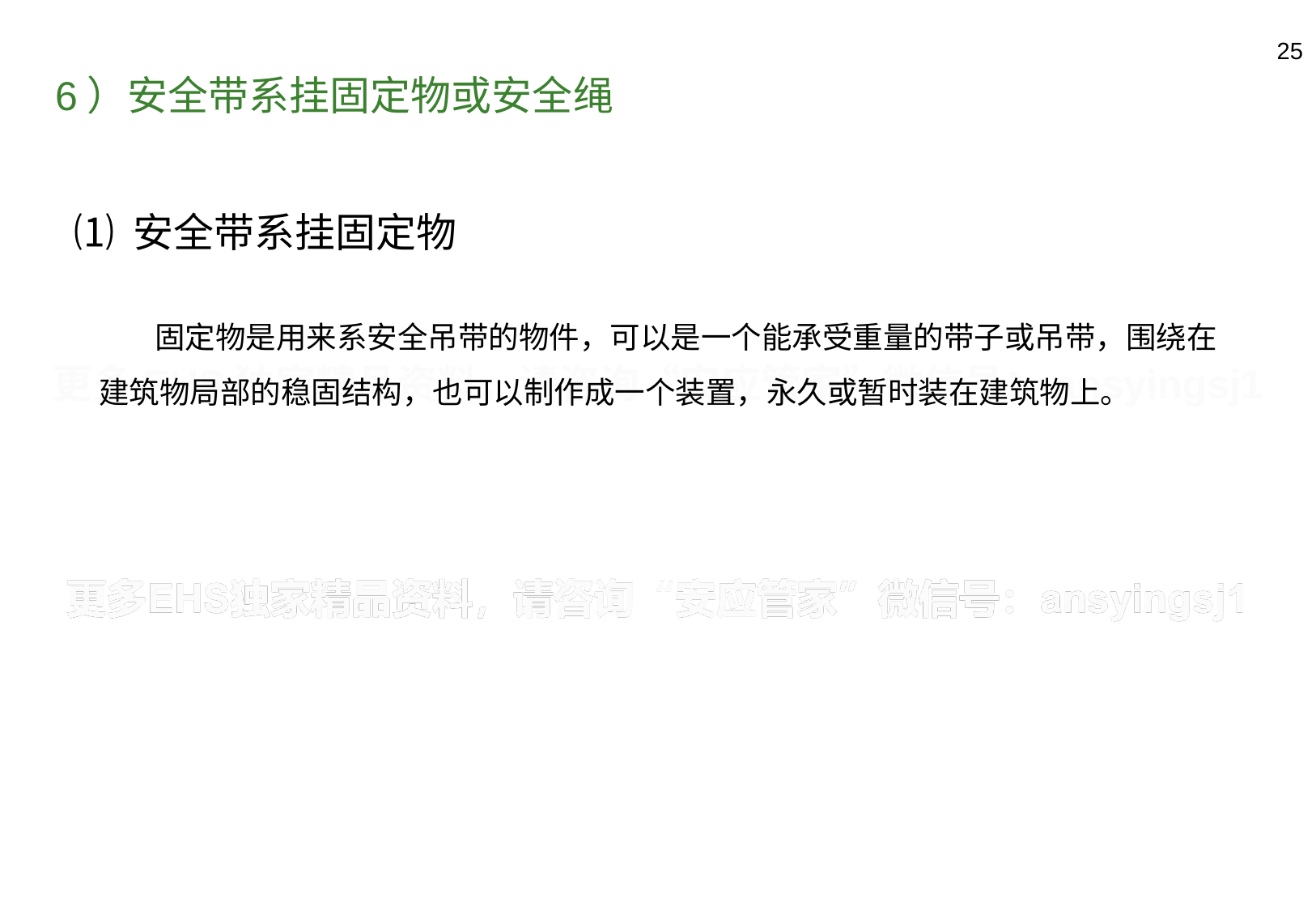

25
6）安全带系挂固定物或安全绳
⑴ 安全带系挂固定物
       固定物是用来系安全吊带的物件，可以是一个能承受重量的带子或吊带，围绕在建筑物局部的稳固结构，也可以制作成一个装置，永久或暂时装在建筑物上。